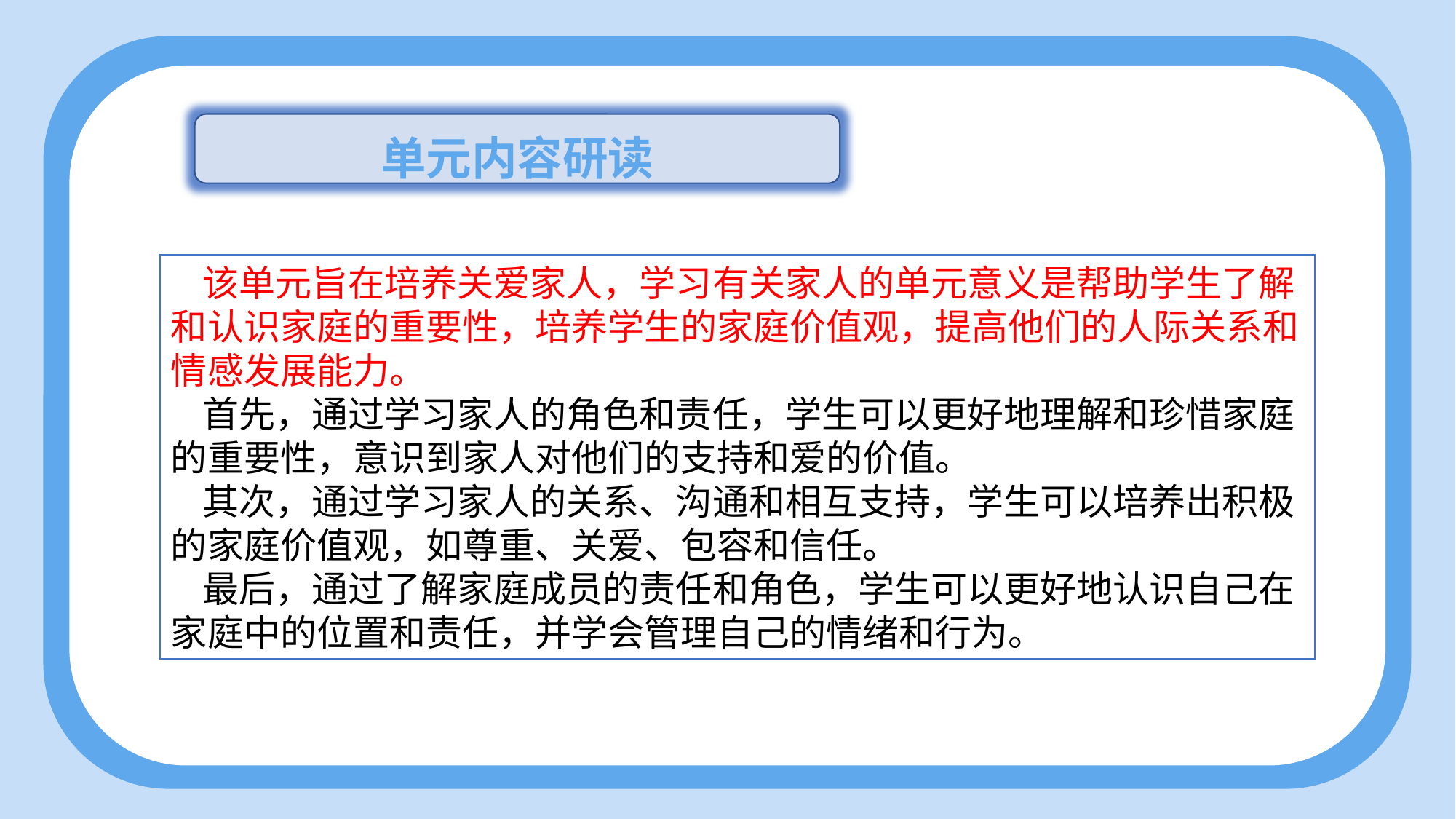

单元内容研读
该单元旨在培养关爱家人，学习有关家人的单元意义是帮助学生了解和认识家庭的重要性，培养学生的家庭价值观，提高他们的人际关系和情感发展能力。
首先，通过学习家人的角色和责任，学生可以更好地理解和珍惜家庭的重要性，意识到家人对他们的支持和爱的价值。
其次，通过学习家人的关系、沟通和相互支持，学生可以培养出积极的家庭价值观，如尊重、关爱、包容和信任。
最后，通过了解家庭成员的责任和角色，学生可以更好地认识自己在家庭中的位置和责任，并学会管理自己的情绪和行为。